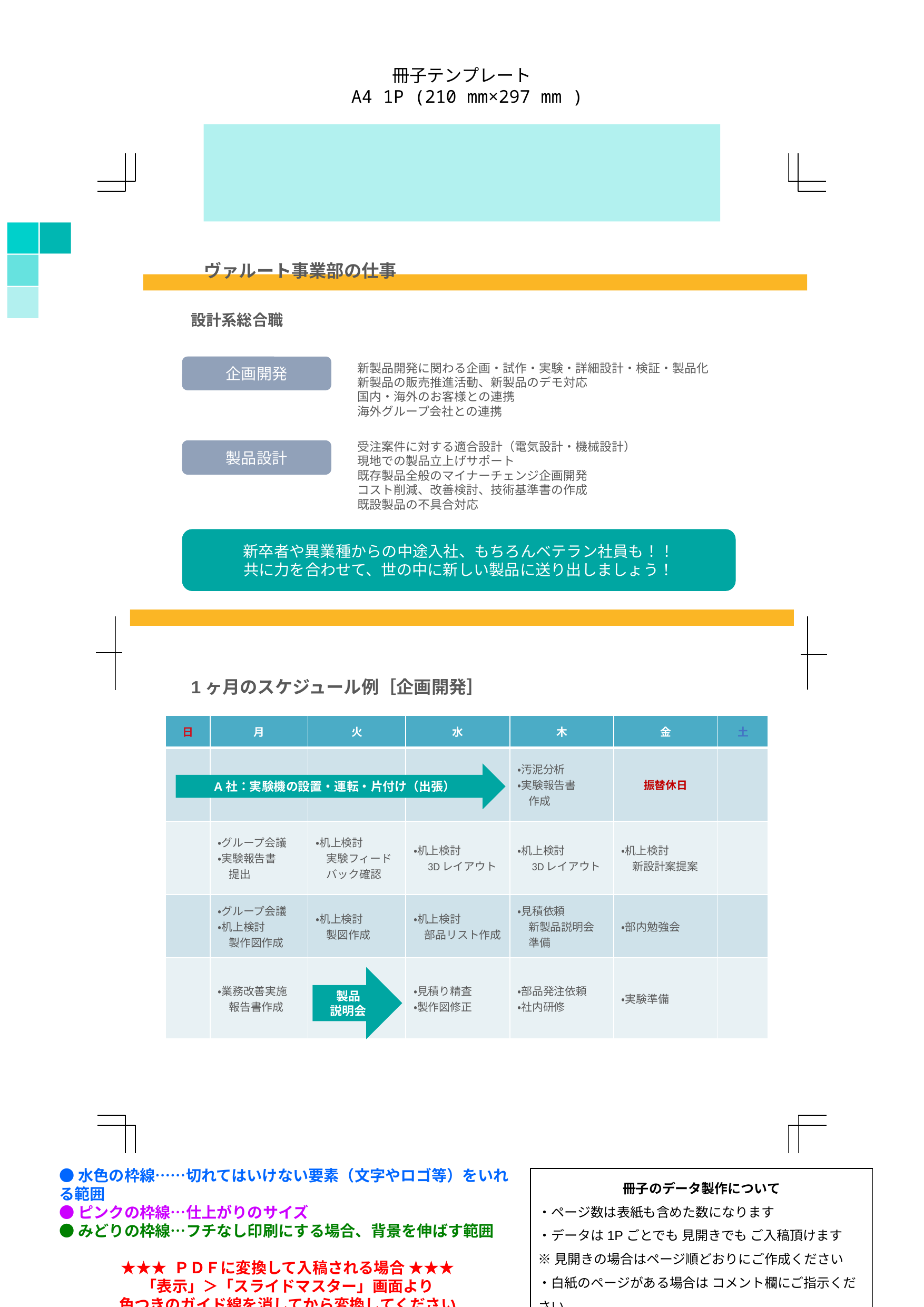

ヴァルート事業部の仕事

設計系総合職
企画開発
新製品開発に関わる企画・試作・実験・詳細設計・検証・製品化
新製品の販売推進活動、新製品のデモ対応
国内・海外のお客様との連携
海外グループ会社との連携
受注案件に対する適合設計（電気設計・機械設計）
現地での製品立上げサポート
既存製品全般のマイナーチェンジ企画開発
コスト削減、改善検討、技術基準書の作成
既設製品の不具合対応
製品設計
新卒者や異業種からの中途入社、もちろんベテラン社員も！！
共に力を合わせて、世の中に新しい製品に送り出しましょう！

1ヶ月のスケジュール例［企画開発］

| 日 | 月 | 火 | 水 | 木 | 金 | 土 |
| --- | --- | --- | --- | --- | --- | --- |
|  |  |  |  | ・汚泥分析 ・実験報告書 　作成 | 振替休日 |  |
|  | ・グループ会議 ・実験報告書 　提出 | ・机上検討 　実験フィード 　バック確認 | ・机上検討 　3Dレイアウト | ・机上検討 　3Dレイアウト | ・机上検討 　新設計案提案 |  |
|  | ・グループ会議 ・机上検討 　製作図作成 | ・机上検討 　製図作成 | ・机上検討 　部品リスト作成 | ・見積依頼 　新製品説明会 　準備 | ・部内勉強会 |  |
|  | ・業務改善実施 　報告書作成 |  | ・見積り精査 ・製作図修正 | ・部品発注依頼 ・社内研修 | ・実験準備 |  |
A社：実験機の設置・運転・片付け（出張）
製品
説明会